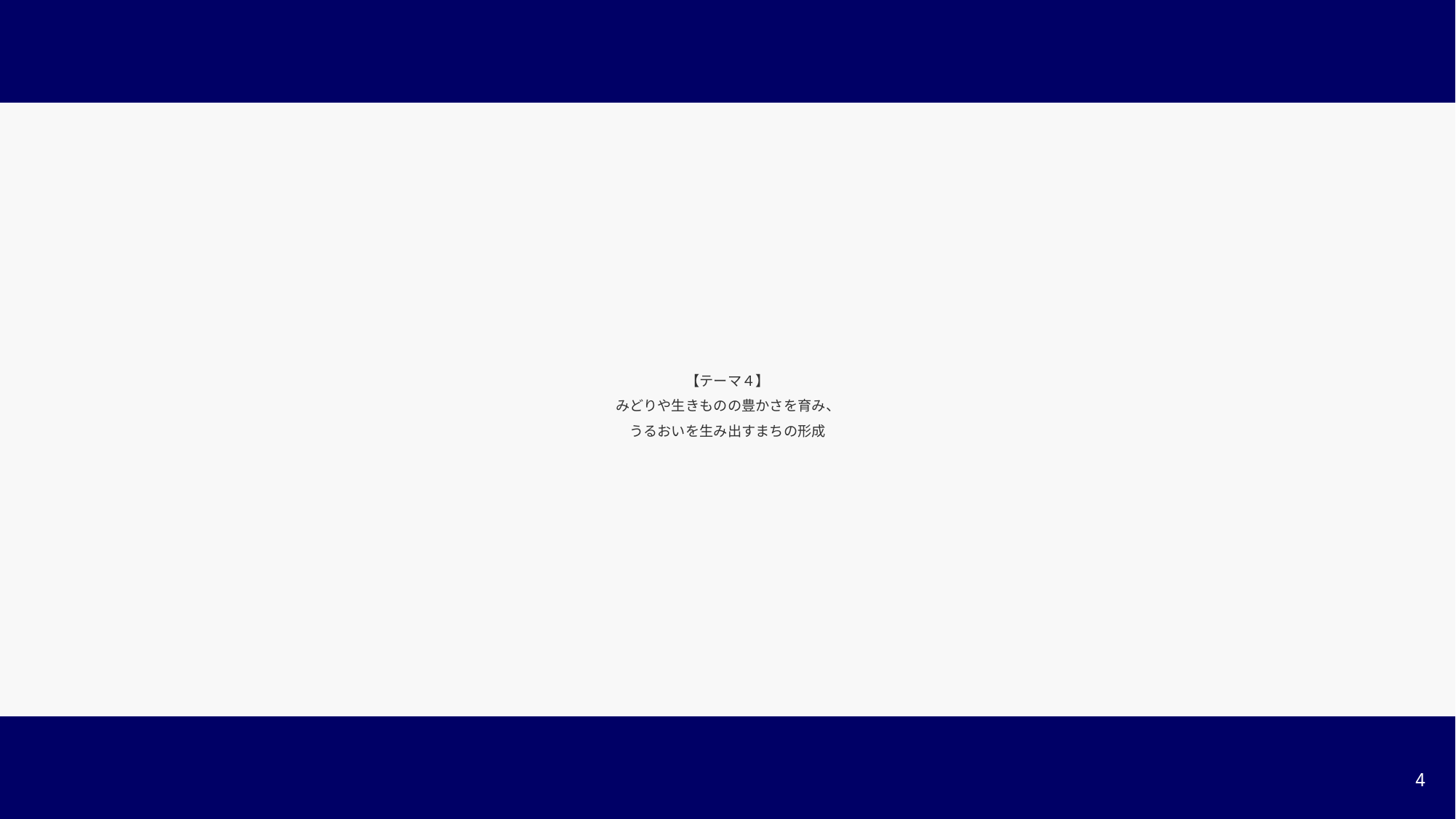

# 【テーマ４】 みどりや生きものの豊かさを育み、 うるおいを生み出すまちの形成

4